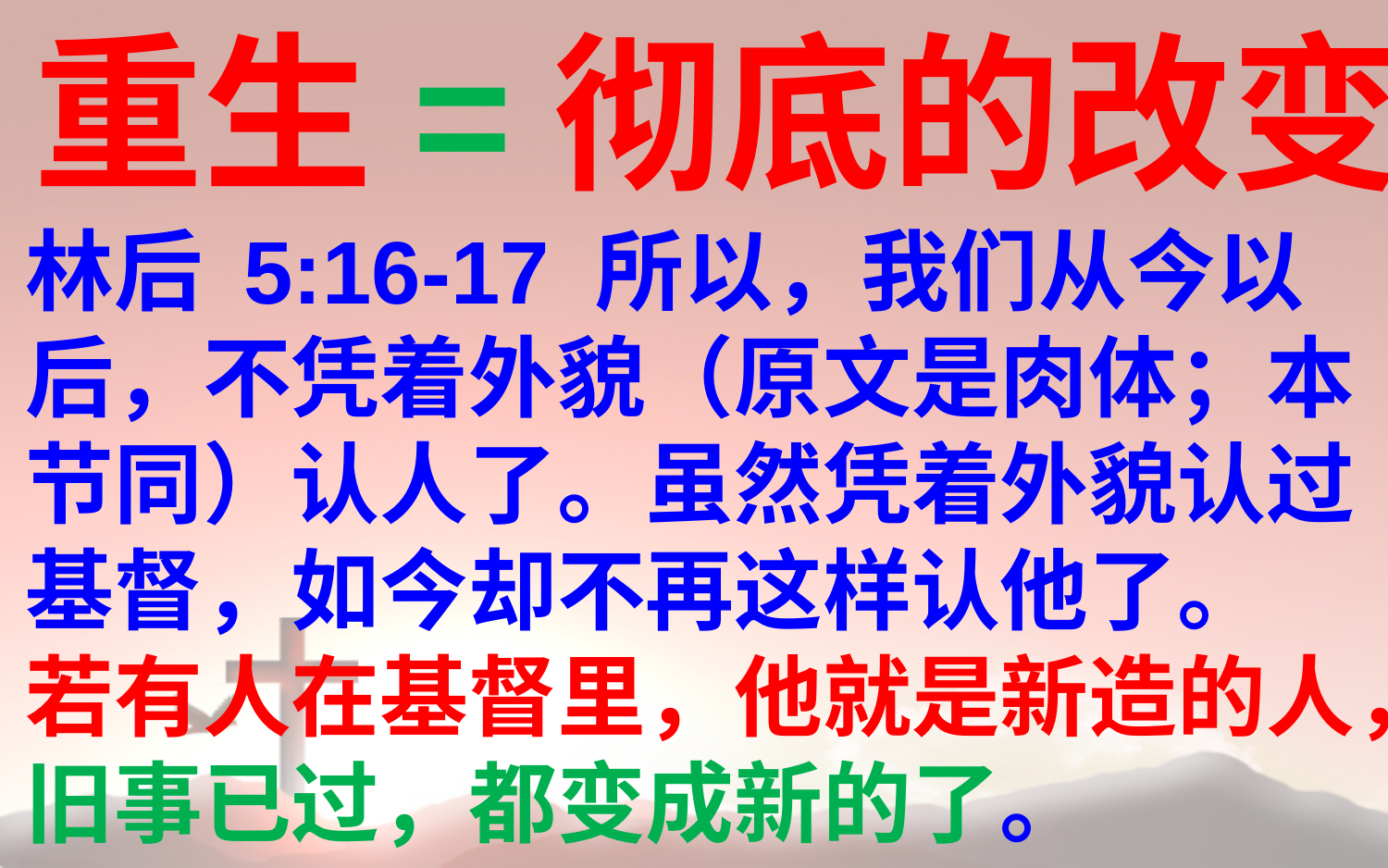

重生=彻底的改变
林后 5:16-17 所以，我们从今以后，不凭着外貌（原文是肉体；本节同）认人了。虽然凭着外貌认过基督，如今却不再这样认他了。 若有人在基督里，他就是新造的人，旧事已过，都变成新的了。